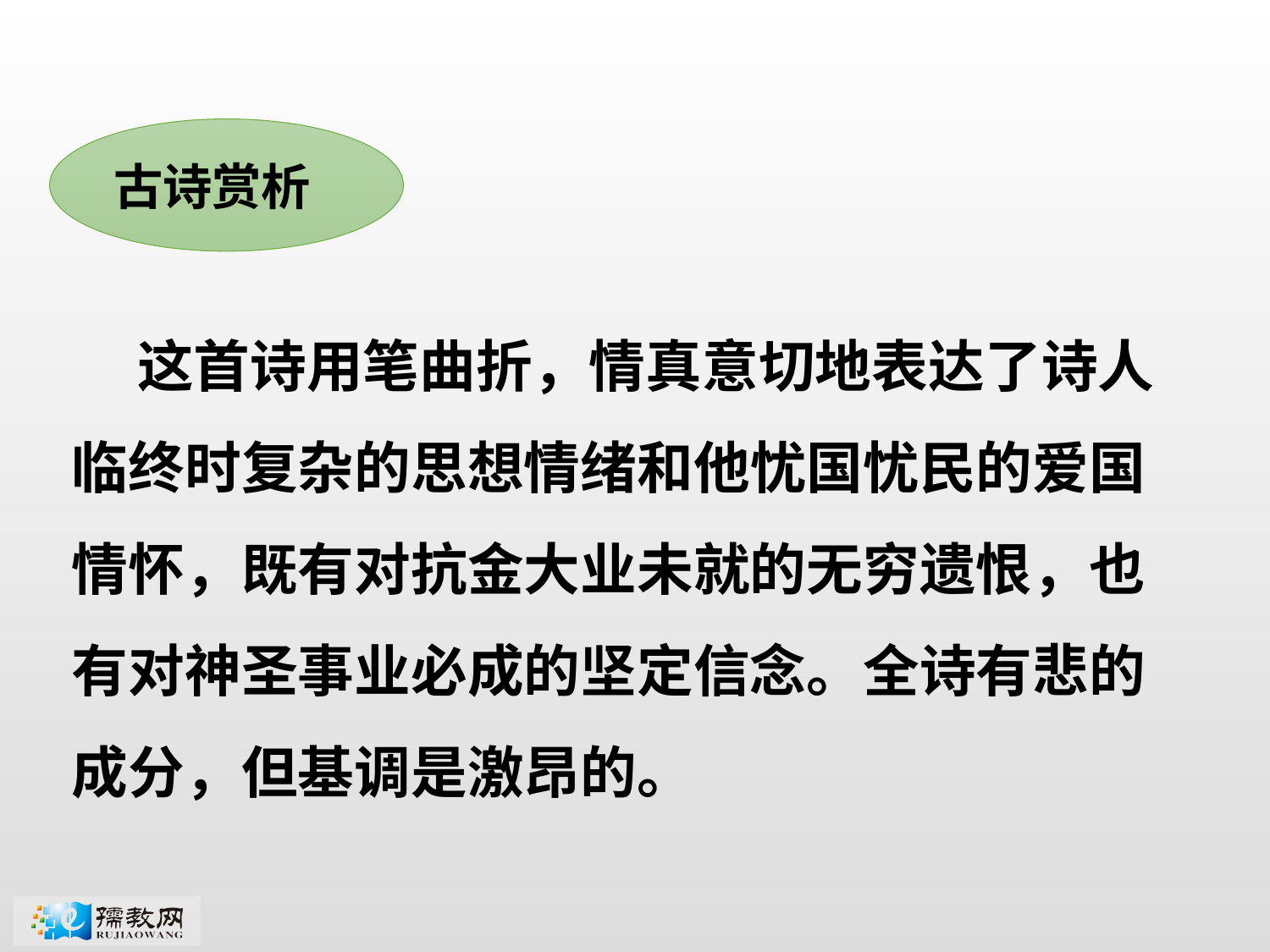

古诗赏析
    这首诗用笔曲折，情真意切地表达了诗人临终时复杂的思想情绪和他忧国忧民的爱国情怀，既有对抗金大业未就的无穷遗恨，也有对神圣事业必成的坚定信念。全诗有悲的成分，但基调是激昂的。